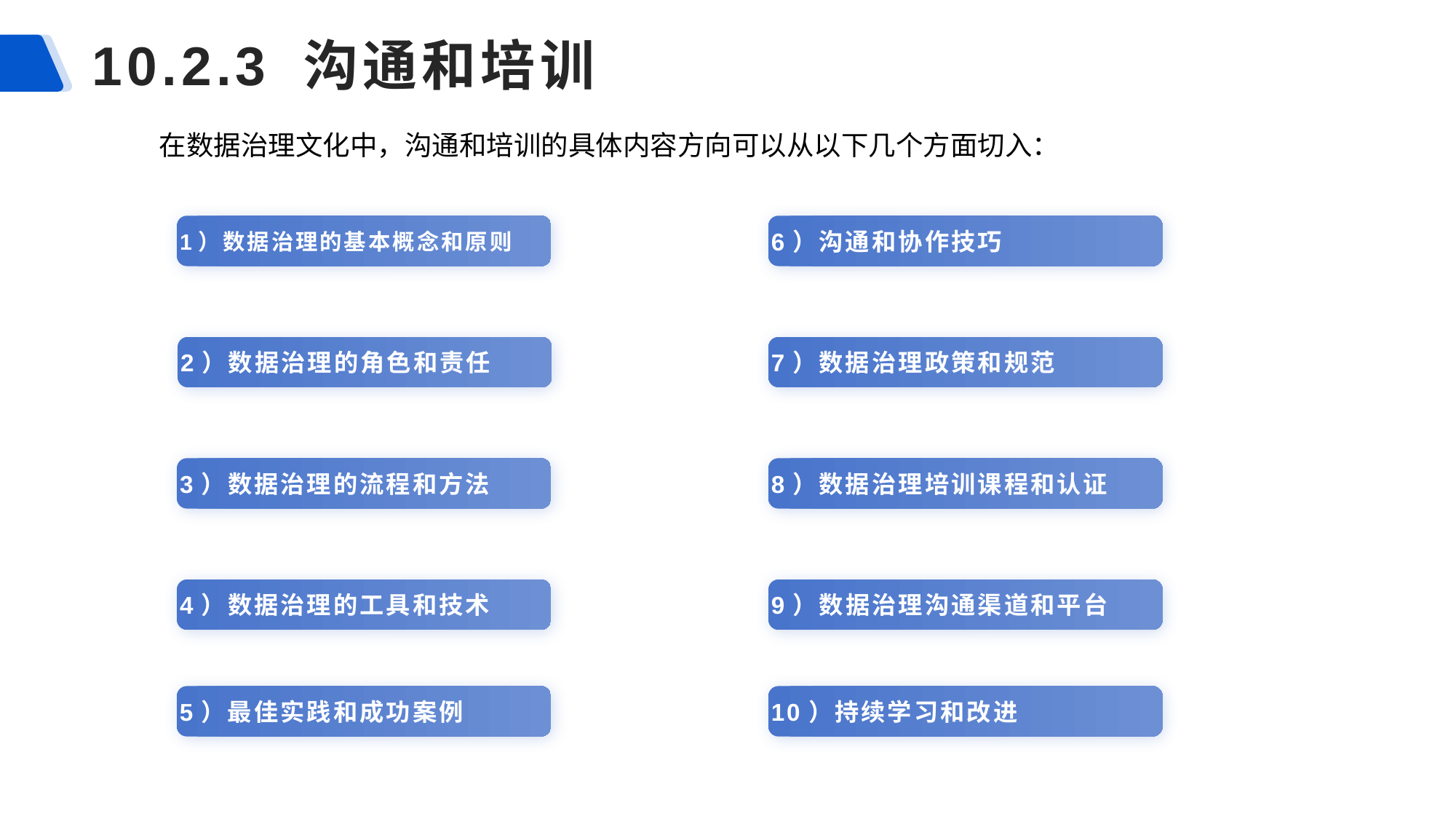

# 10.2.3 沟通和培训
在数据治理文化中，沟通和培训的具体内容方向可以从以下几个方面切入：
1）数据治理的基本概念和原则
6）沟通和协作技巧
2）数据治理的角色和责任
7）数据治理政策和规范
3）数据治理的流程和方法
8）数据治理培训课程和认证
4）数据治理的工具和技术
9）数据治理沟通渠道和平台
5）最佳实践和成功案例
10）持续学习和改进